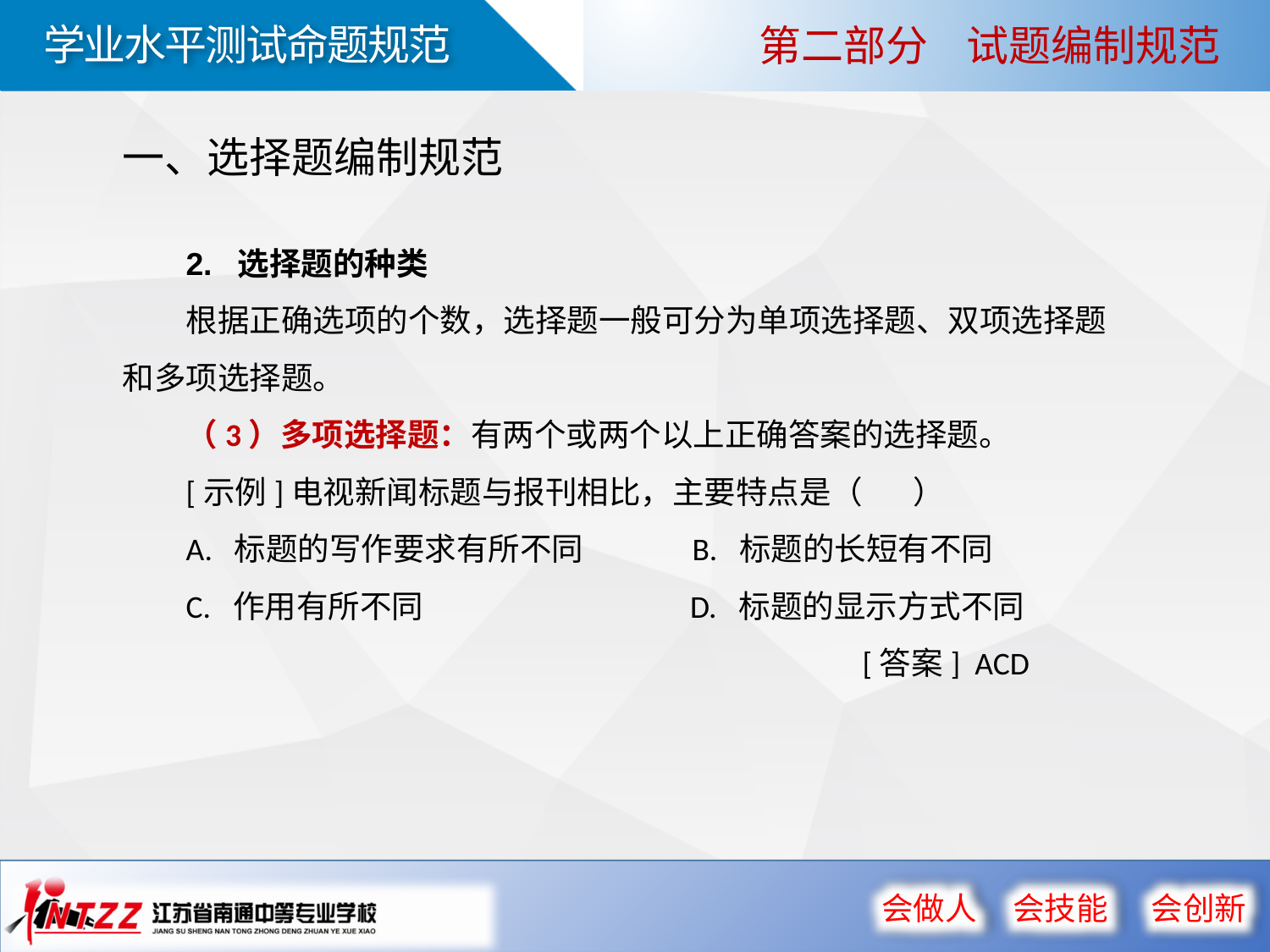

第二部分    试题编制规范
一、选择题编制规范
2.  选择题的种类
根据正确选项的个数，选择题一般可分为单项选择题、双项选择题和多项选择题。
（3）多项选择题：有两个或两个以上正确答案的选择题。
[示例]电视新闻标题与报刊相比，主要特点是（       ）
A.  标题的写作要求有所不同              B.  标题的长短有不同
C.  作用有所不同                                    D.  标题的显示方式不同
                                                                                              [答案]  ACD